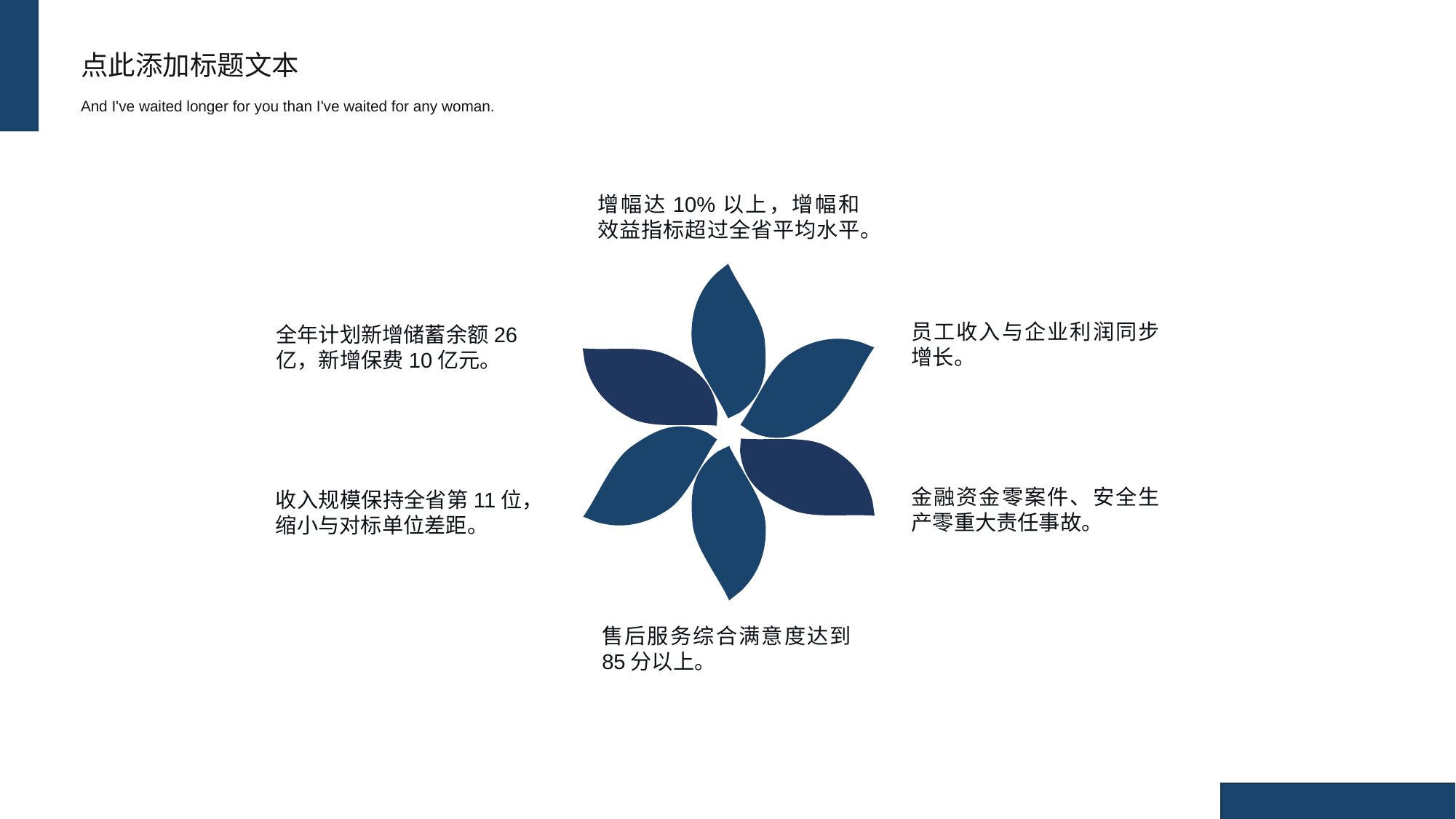

点此添加标题文本
And I've waited longer for you than I've waited for any woman.

增幅达10%以上，增幅和效益指标超过全省平均水平。

员工收入与企业利润同步增长。

全年计划新增储蓄余额26亿，新增保费10亿元。

金融资金零案件、安全生产零重大责任事故。
收入规模保持全省第11位，缩小与对标单位差距。
售后服务综合满意度达到85分以上。